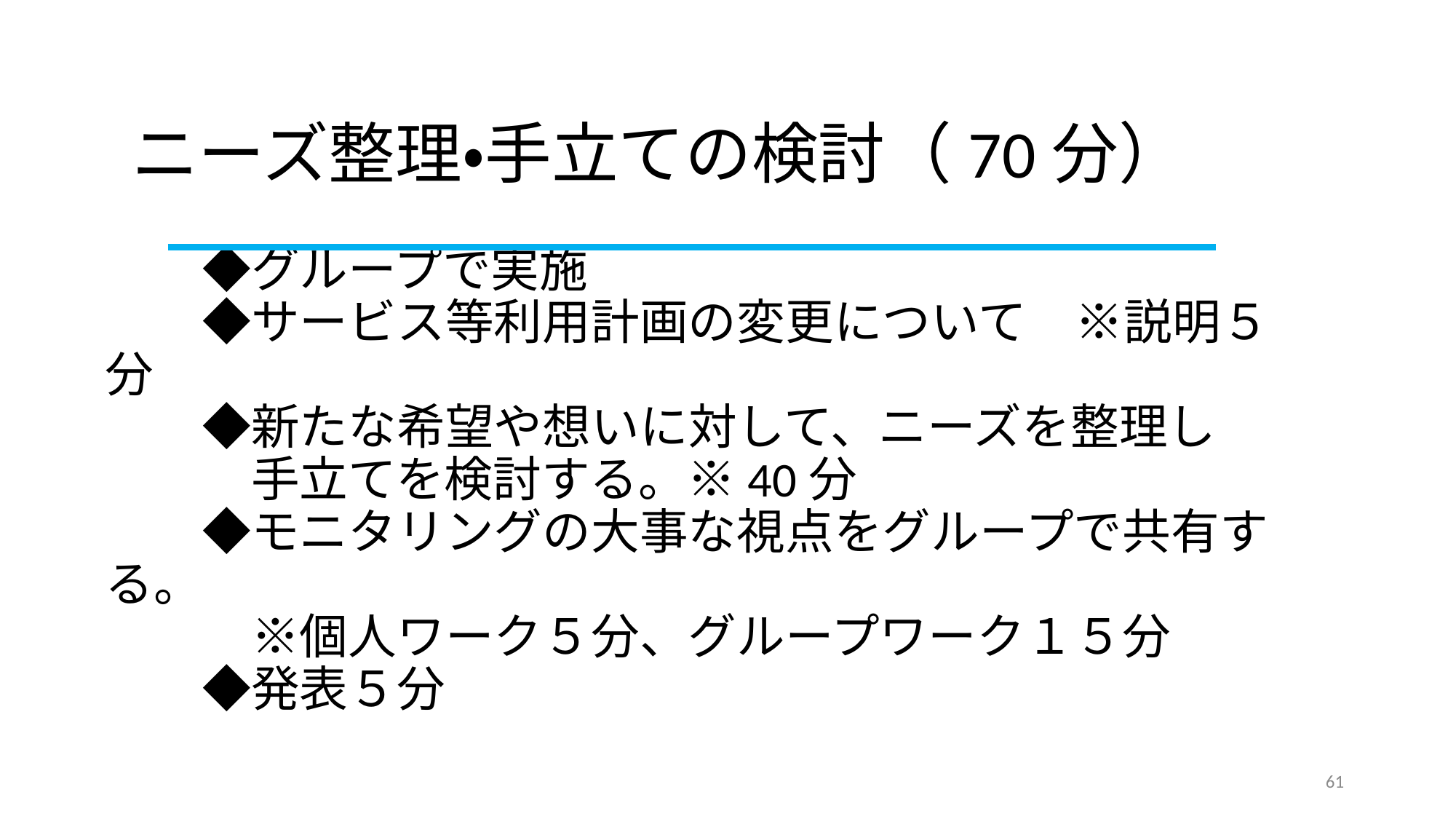

# ニーズ整理・手立ての検討（70分）

　　◆グループで実施
　　◆サービス等利用計画の変更について　※説明５分
　　◆新たな希望や想いに対して、ニーズを整理し
　　　手立てを検討する。※40分
　　◆モニタリングの大事な視点をグループで共有する。
　　　※個人ワーク５分、グループワーク１５分
　　◆発表５分
61